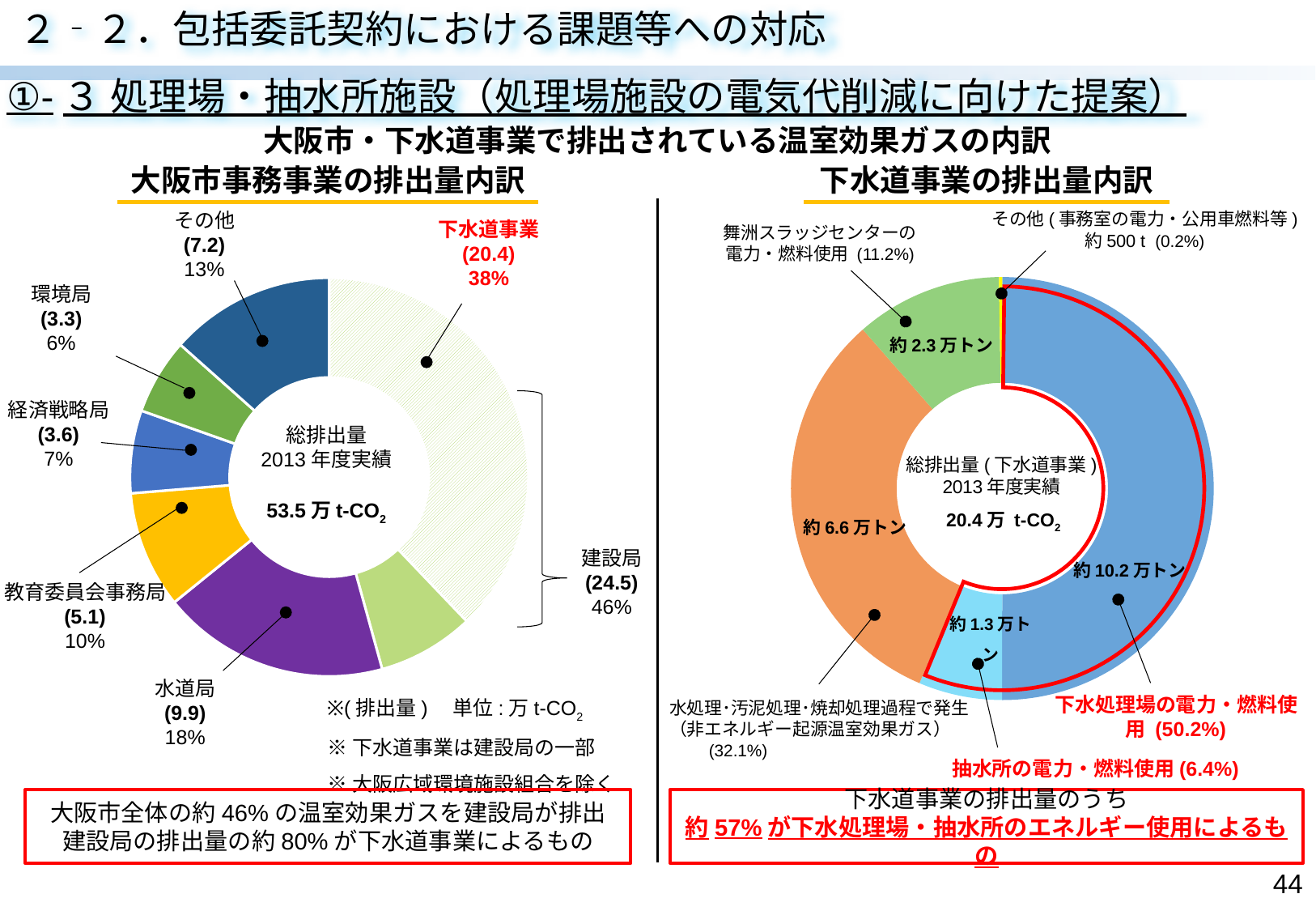

２‐２．包括委託契約における課題等への対応
①-３ 処理場・抽水所施設（処理場施設の電気代削減に向けた提案）
大阪市・下水道事業で排出されている温室効果ガスの内訳
大阪市事務事業の排出量内訳
下水道事業の排出量内訳
その他
(7.2)
13%
下水道事業
(20.4)
38%

### Chart

| Category |  |
|---|---|
| 下水 | 20.3 |
| 道路河川公園 | 4.199999999999999 |
| 水道局 | 9.9 |
| 教育委員会 | 5.1 |
| 経済戦略局 | 3.6 |
| 環境局 | 3.3 |
| その他 | 7.2 |
環境局
(3.3)
6%

経済戦略局
(3.6)
7%
総排出量
2013年度実績
53.5万t-CO2

建設局
(24.5)
46%
教育委員会事務局
(5.1)
10%

水道局
(9.9)
18%
※(排出量)　単位:万t-CO2
※下水道事業は建設局の一部
※大阪広域環境施設組合を除く
その他(事務室の電力・公用車燃料等)
約500 t  (0.2%)
舞洲スラッジセンターの
電力・燃料使用 (11.2%)

### Chart

| Category |  |
|---|---|
約2.3万トン
総排出量(下水道事業)
2013年度実績
約6.6万トン
20.4万 t-CO2
約10.2万トン

約1.3万トン

下水処理場の電力・燃料使用 (50.2%)
水処理･汚泥処理･焼却処理過程で発生
（非エネルギー起源温室効果ガス）　　　(32.1%)
抽水所の電力・燃料使用(6.4%)
大阪市全体の約46%の温室効果ガスを建設局が排出
建設局の排出量の約80%が下水道事業によるもの
下水道事業の排出量のうち
約57%が下水処理場・抽水所のエネルギー使用によるもの
44